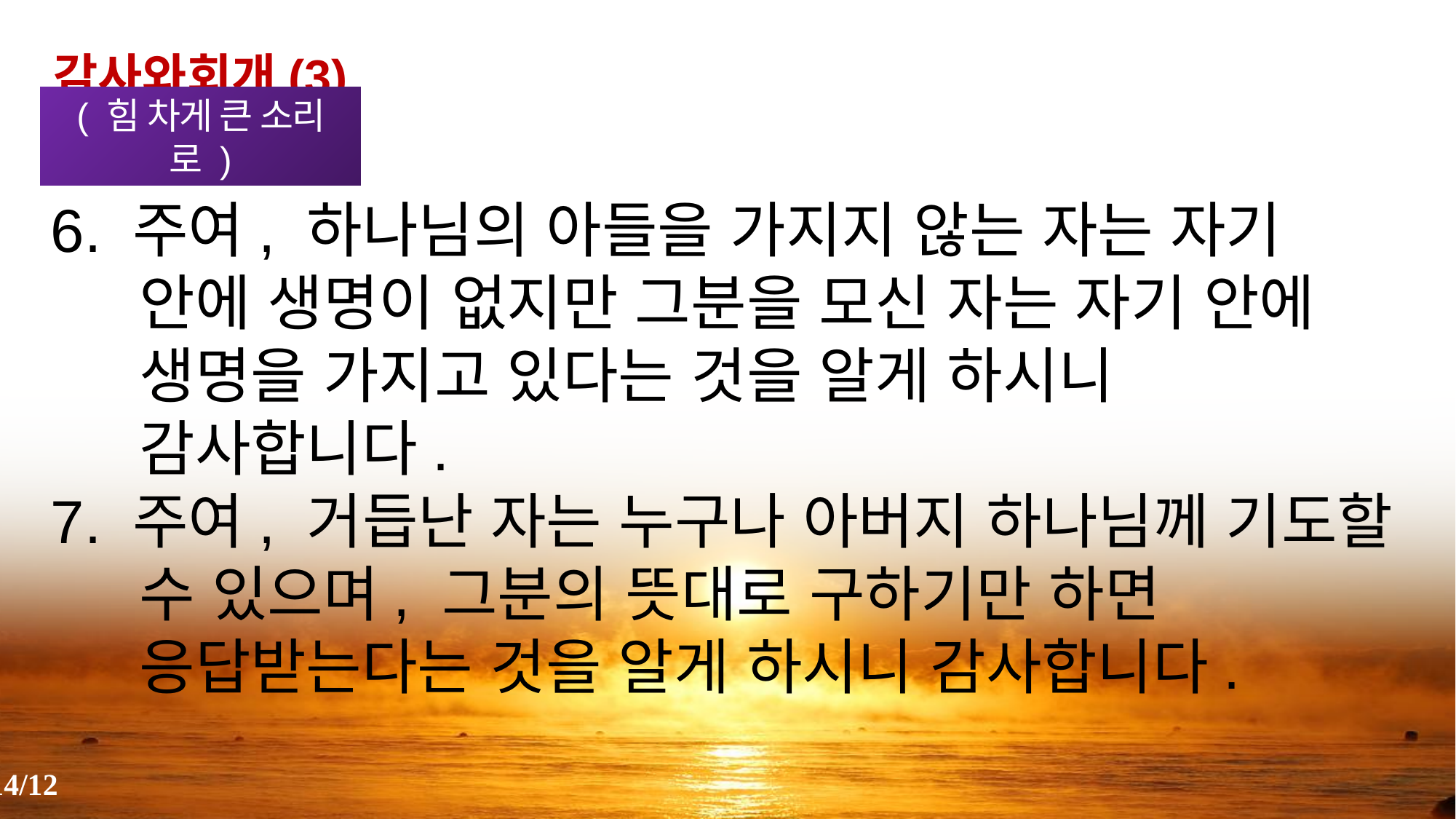

감사와회개(3)

( 힘 차게 큰 소리로 )
6. 주여, 하나님의 아들을 가지지 않는 자는 자기 안에 생명이 없지만 그분을 모신 자는 자기 안에 생명을 가지고 있다는 것을 알게 하시니 감사합니다.
7. 주여, 거듭난 자는 누구나 아버지 하나님께 기도할 수 있으며, 그분의 뜻대로 구하기만 하면 응답받는다는 것을 알게 하시니 감사합니다.